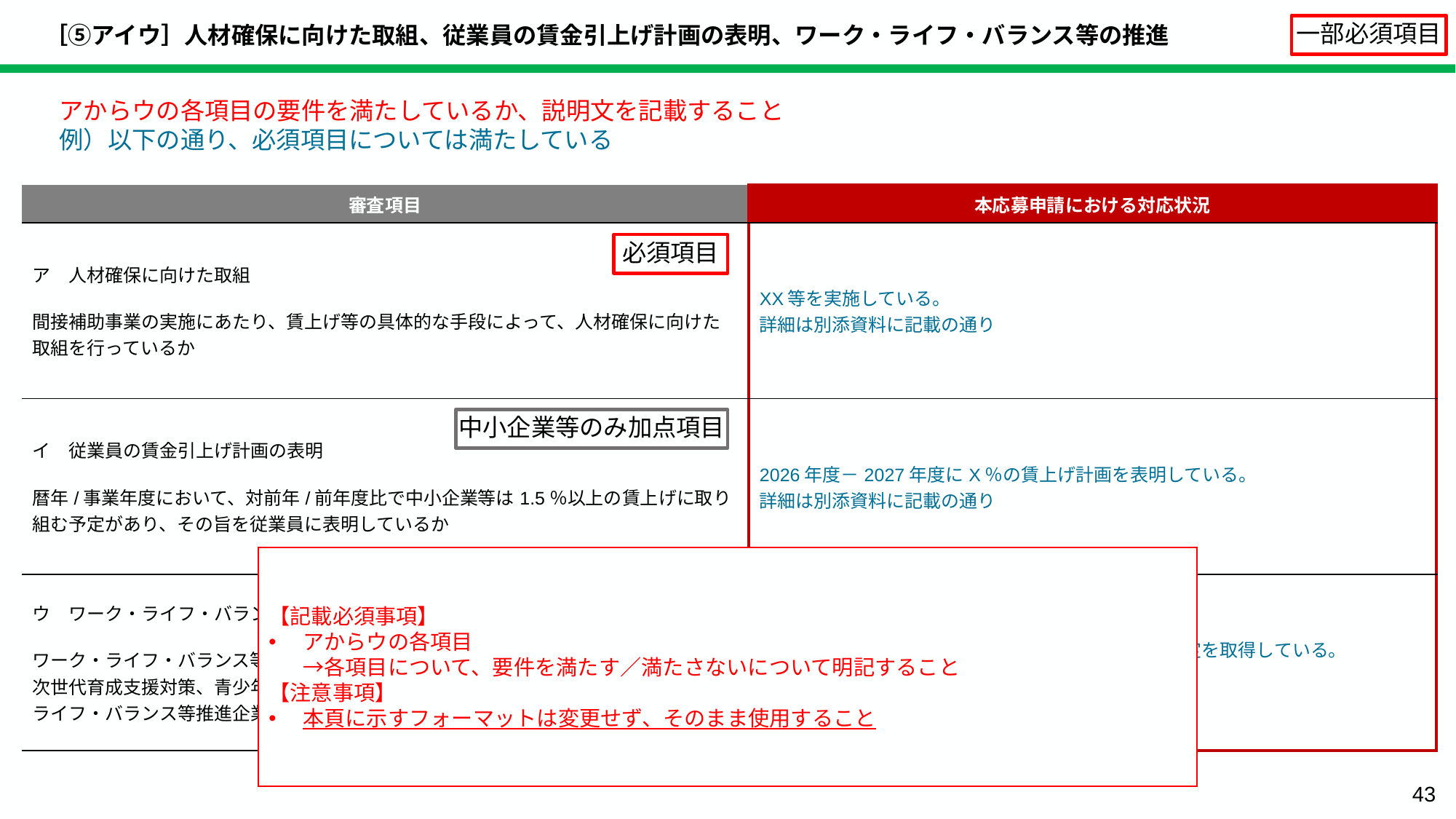

# ［⑤アイウ］人材確保に向けた取組、従業員の賃金引上げ計画の表明、ワーク・ライフ・バランス等の推進
一部必須項目
アからウの各項目の要件を満たしているか、説明文を記載すること
例）以下の通り、必須項目については満たしている
| 審査項目 | 本応募申請における対応状況 |
| --- | --- |
| ア　人材確保に向けた取組 間接補助事業の実施にあたり、賃上げ等の具体的な手段によって、人材確保に向けた取組を行っているか | XX等を実施している。 詳細は別添資料に記載の通り |
| イ　従業員の賃金引上げ計画の表明 暦年/事業年度において、対前年/前年度比で中小企業等は1.5％以上の賃上げに取り組む予定があり、その旨を従業員に表明しているか | 2026年度－2027年度にX％の賃上げ計画を表明している。 詳細は別添資料に記載の通り |
| ウ　ワーク・ライフ・バランス等の推進 ワーク・ライフ・バランス等の推進に向けて、女性の職業生活における活躍の推進や次世代育成支援対策、青少年の雇用の促進等に関する取組を行っているか、ワーク・ライフ・バランス等推進企業の認定等を受けているか | XX等を実施している。また、20XX年に、XXの認定を取得している。 詳細は別添資料に記載の通り |
必須項目
中小企業等のみ加点項目
【記載必須事項】
アからウの各項目
→各項目について、要件を満たす／満たさないについて明記すること
【注意事項】
本頁に示すフォーマットは変更せず、そのまま使用すること
加点項目
43